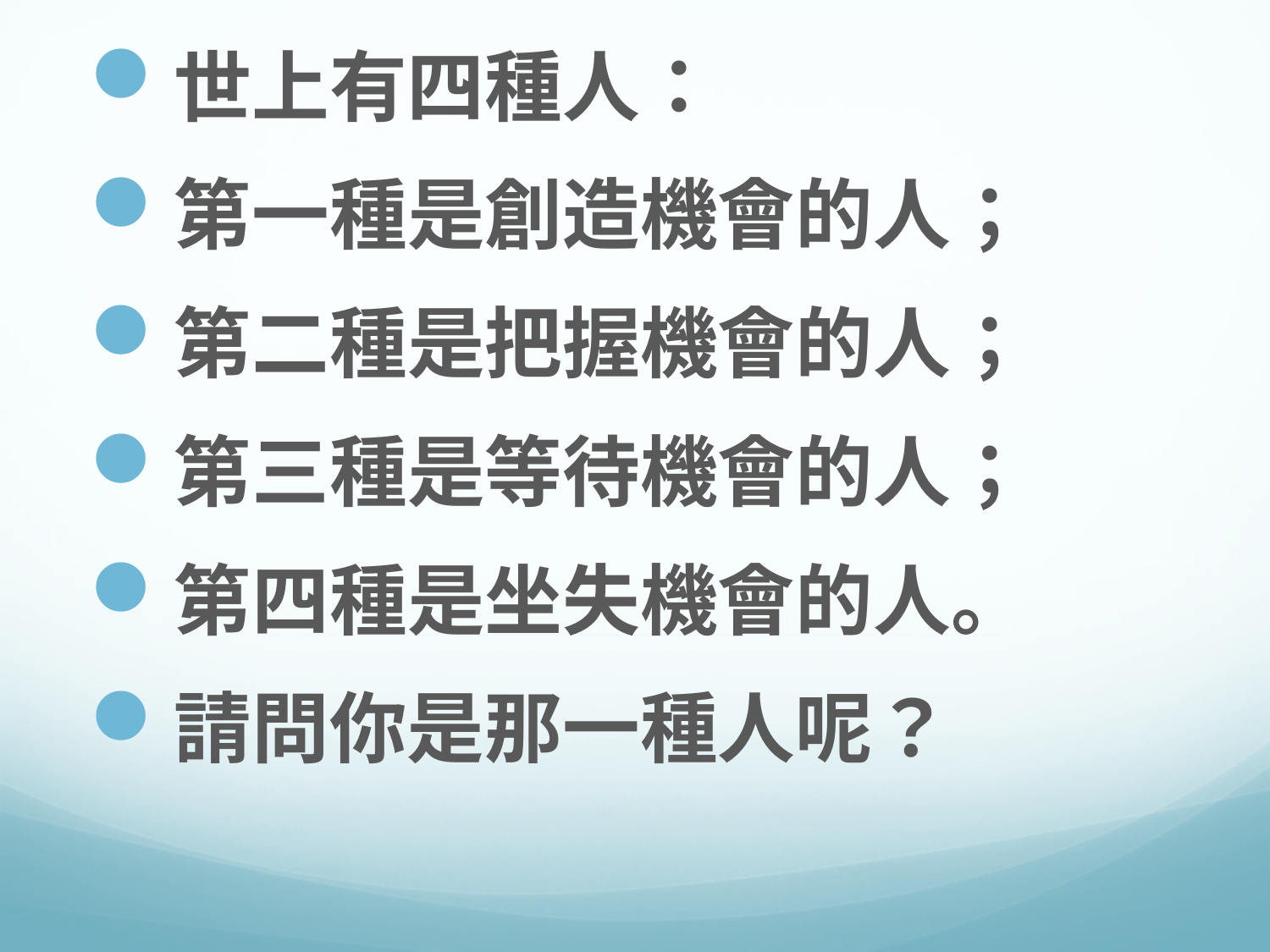

#
世上有四種人：
第一種是創造機會的人；
第二種是把握機會的人；
第三種是等待機會的人；
第四種是坐失機會的人。
請問你是那一種人呢？